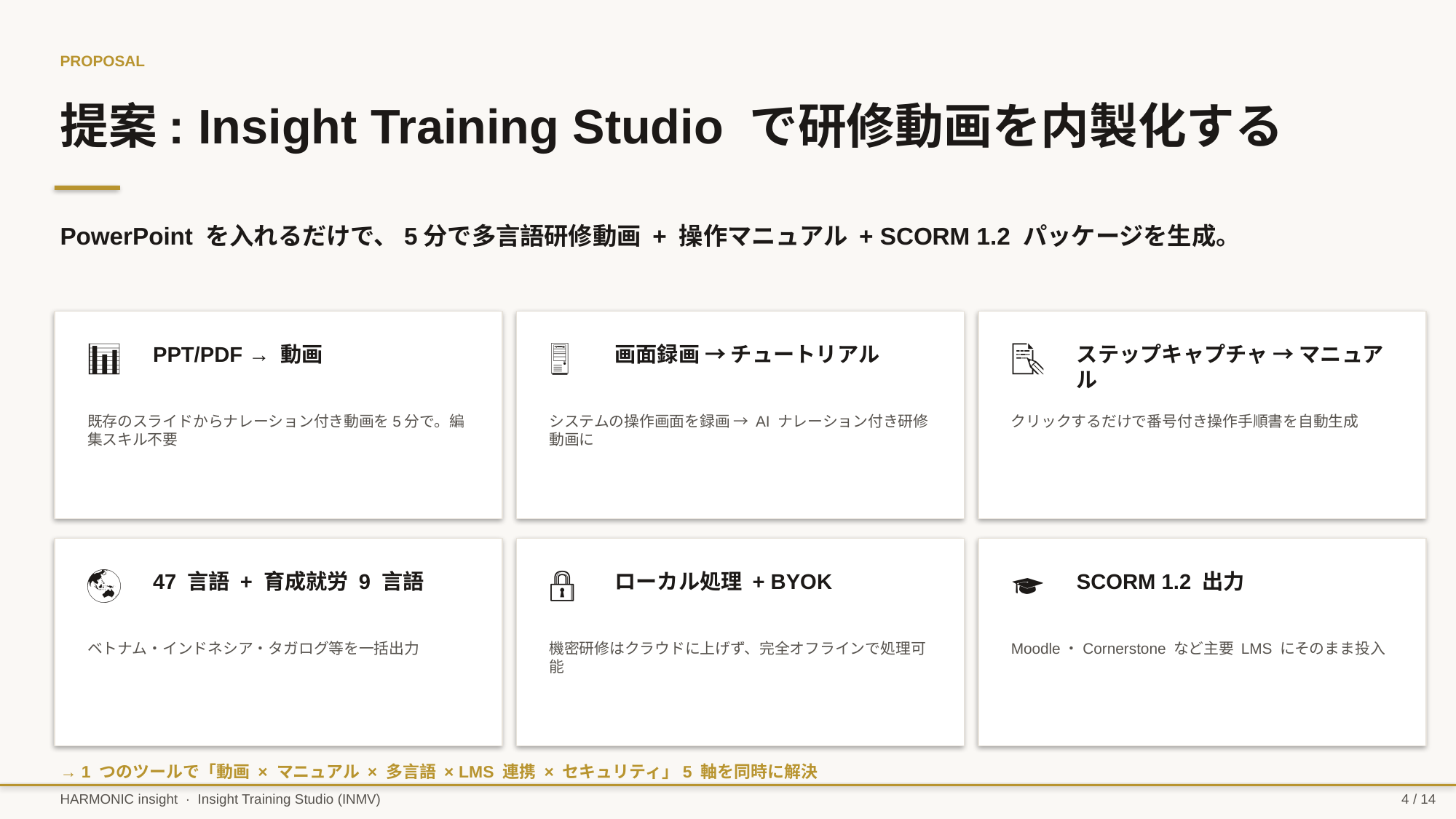

PROPOSAL
提案: Insight Training Studio で研修動画を内製化する

PowerPoint を入れるだけで、5分で多言語研修動画 + 操作マニュアル + SCORM 1.2 パッケージを生成。

📊
🖥️
📝
PPT/PDF → 動画
画面録画 → チュートリアル
ステップキャプチャ → マニュアル
既存のスライドからナレーション付き動画を5分で。編集スキル不要
システムの操作画面を録画 → AI ナレーション付き研修動画に
クリックするだけで番号付き操作手順書を自動生成

🌏
🔒
🎓
47 言語 + 育成就労 9 言語
ローカル処理 + BYOK
SCORM 1.2 出力
ベトナム・インドネシア・タガログ等を一括出力
機密研修はクラウドに上げず、完全オフラインで処理可能
Moodle・Cornerstone など主要 LMS にそのまま投入
→ 1 つのツールで「動画 × マニュアル × 多言語 × LMS 連携 × セキュリティ」5 軸を同時に解決

HARMONIC insight  ·  Insight Training Studio (INMV)
4 / 14